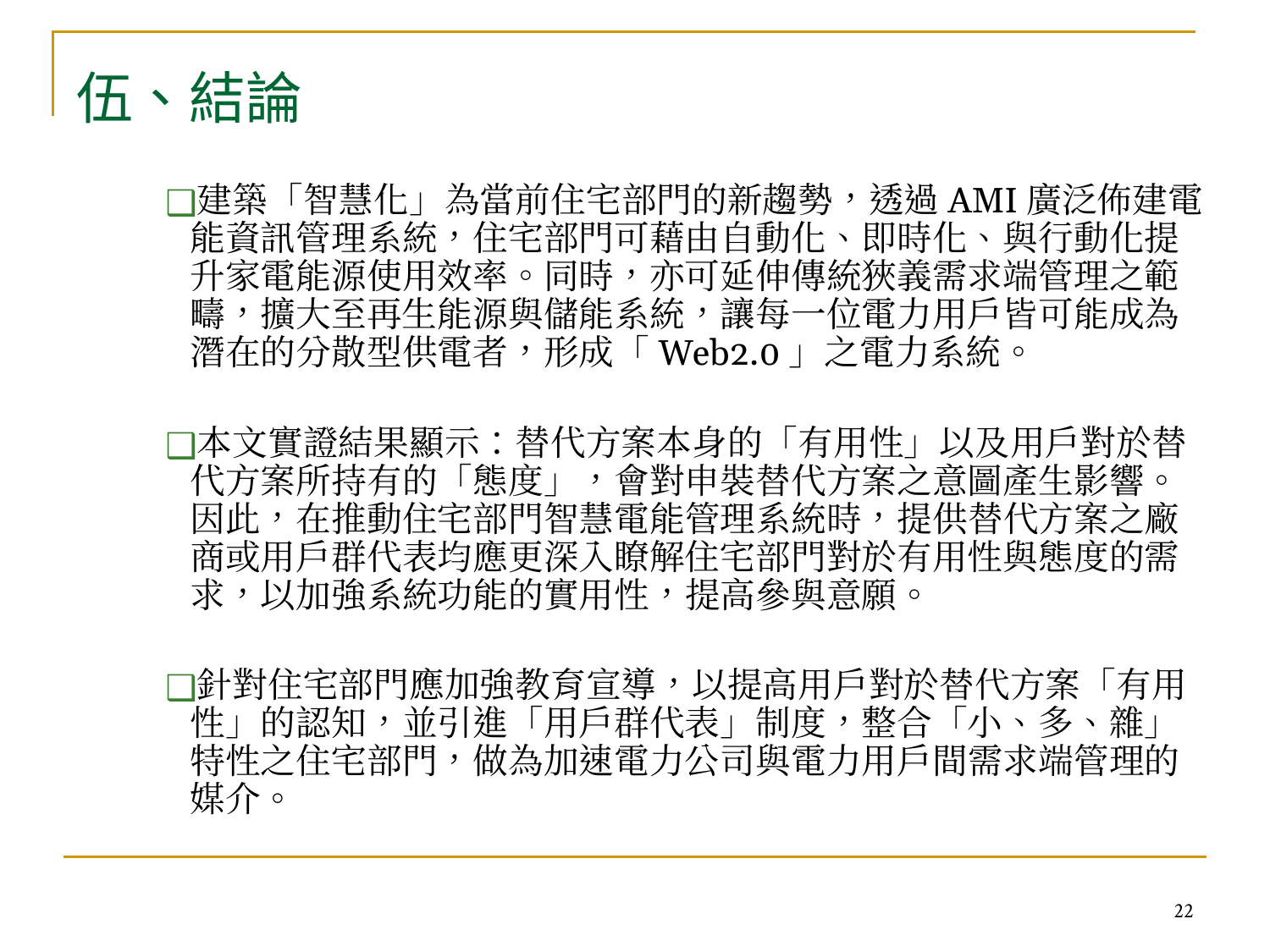

伍、結論
建築「智慧化」為當前住宅部門的新趨勢，透過AMI廣泛佈建電能資訊管理系統，住宅部門可藉由自動化、即時化、與行動化提升家電能源使用效率。同時，亦可延伸傳統狹義需求端管理之範疇，擴大至再生能源與儲能系統，讓每一位電力用戶皆可能成為潛在的分散型供電者，形成「Web2.0」之電力系統。

本文實證結果顯示：替代方案本身的「有用性」以及用戶對於替代方案所持有的「態度」，會對申裝替代方案之意圖產生影響。因此，在推動住宅部門智慧電能管理系統時，提供替代方案之廠商或用戶群代表均應更深入瞭解住宅部門對於有用性與態度的需求，以加強系統功能的實用性，提高參與意願。

針對住宅部門應加強教育宣導，以提高用戶對於替代方案「有用性」的認知，並引進「用戶群代表」制度，整合「小、多、雜」特性之住宅部門，做為加速電力公司與電力用戶間需求端管理的媒介。

22